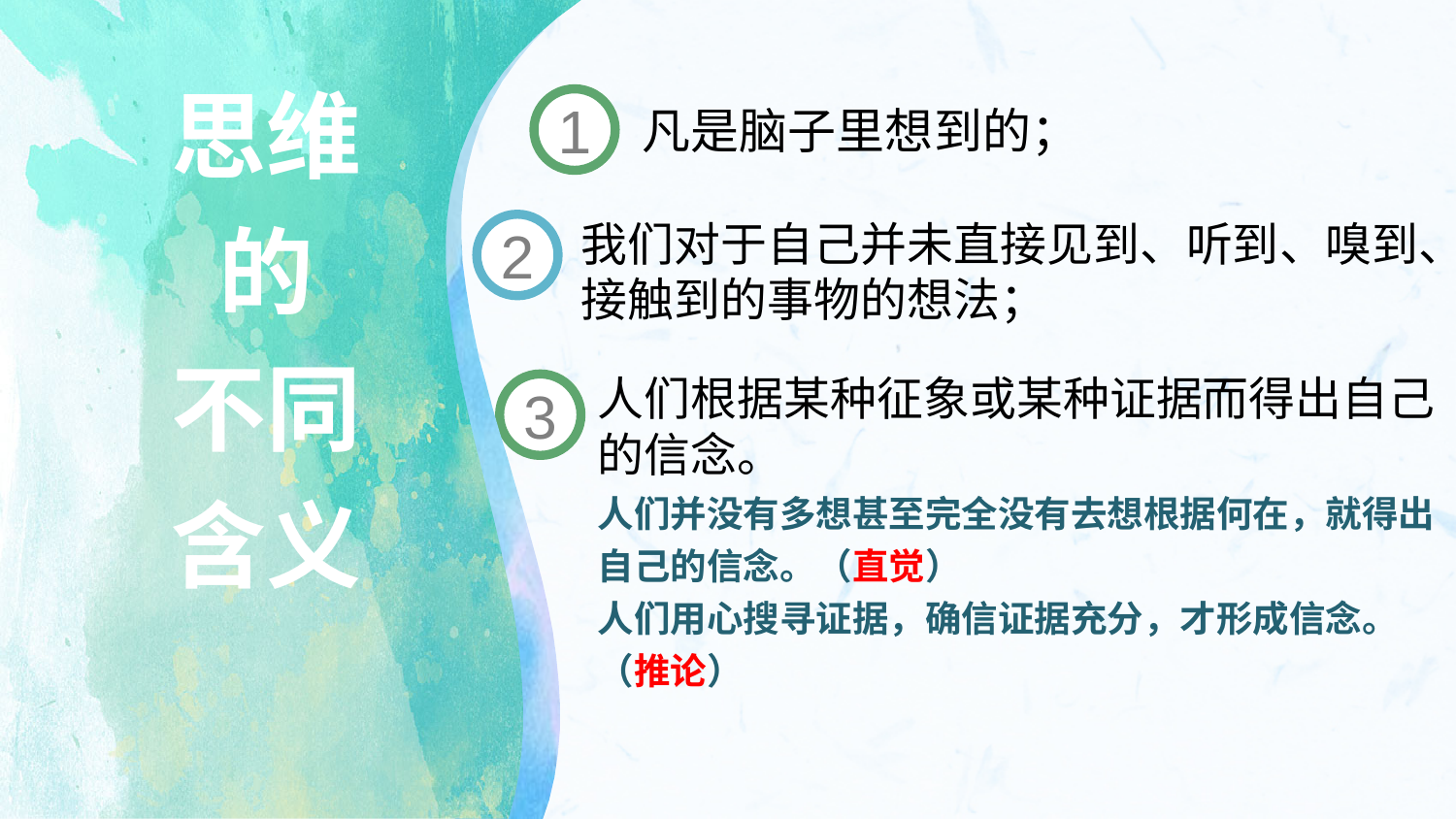

思维
的
不同
含义
1
凡是脑子里想到的；
2
我们对于自己并未直接见到、听到、嗅到、接触到的事物的想法；
人们根据某种征象或某种证据而得出自己的信念。
3
人们并没有多想甚至完全没有去想根据何在，就得出自己的信念。（直觉）
人们用心搜寻证据，确信证据充分，才形成信念。
（推论）